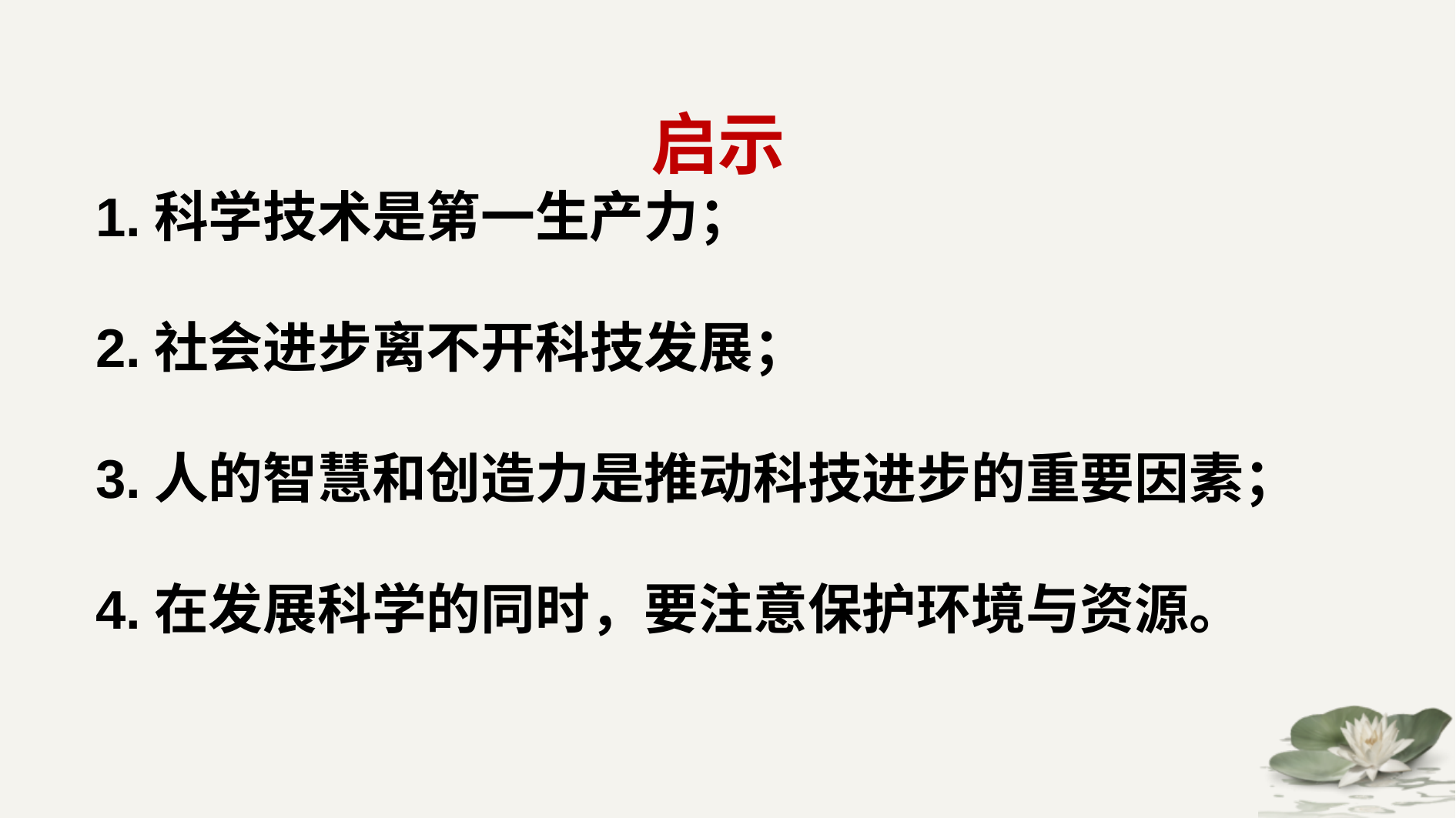

启示
1.科学技术是第一生产力；

2.社会进步离不开科技发展；

3.人的智慧和创造力是推动科技进步的重要因素；

4.在发展科学的同时，要注意保护环境与资源。